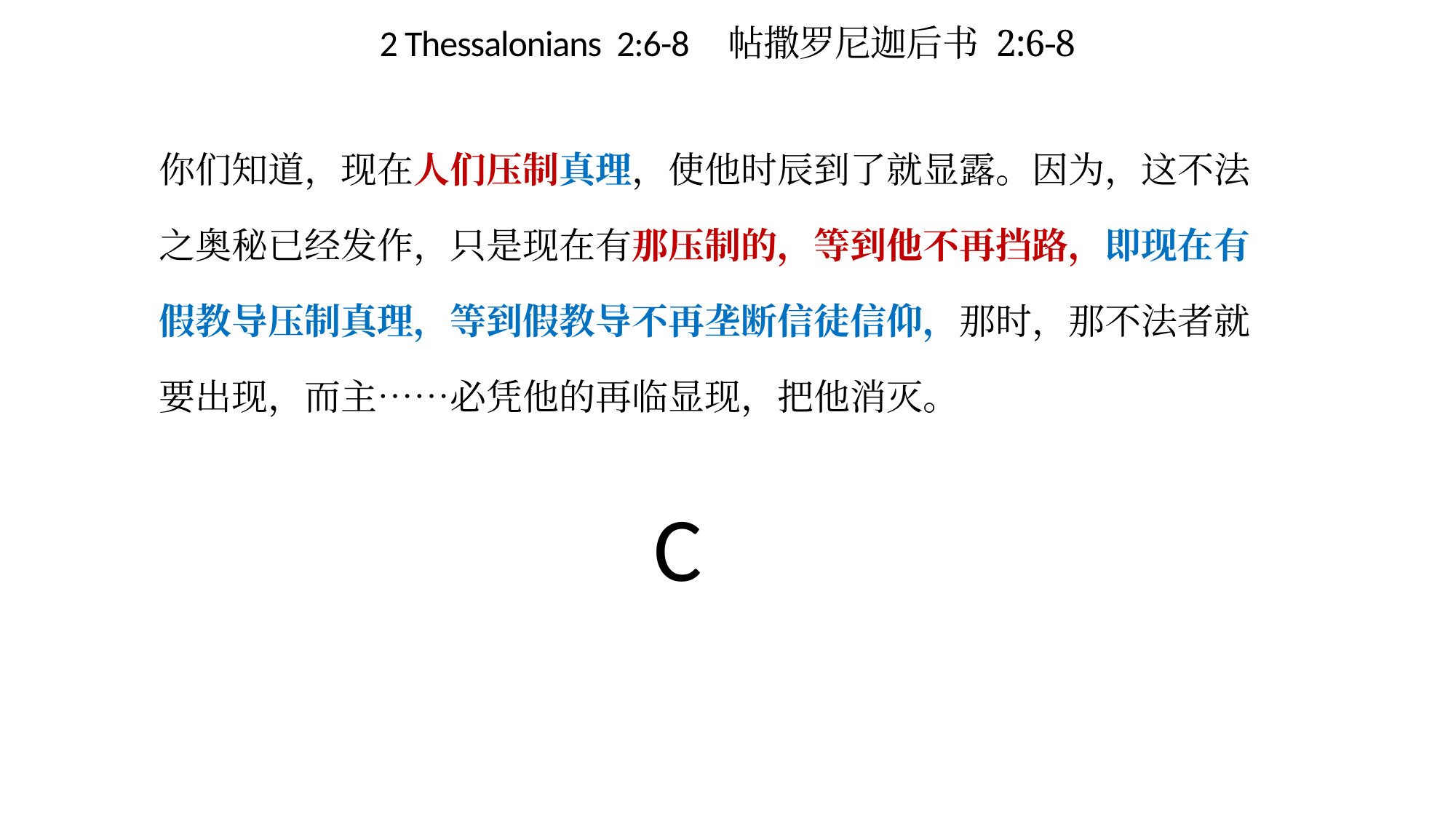

# 2 Thessalonians  2:6-8    帖撒罗尼迦后书 2:6-8
你们知道，现在人们压制真理，使他时辰到了就显露。因为，这不法之奥秘已经发作，只是现在有那压制的，等到他不再挡路，即现在有假教导压制真理，等到假教导不再垄断信徒信仰，那时，那不法者就要出现，而主……必凭他的再临显现，把他消灭。

C